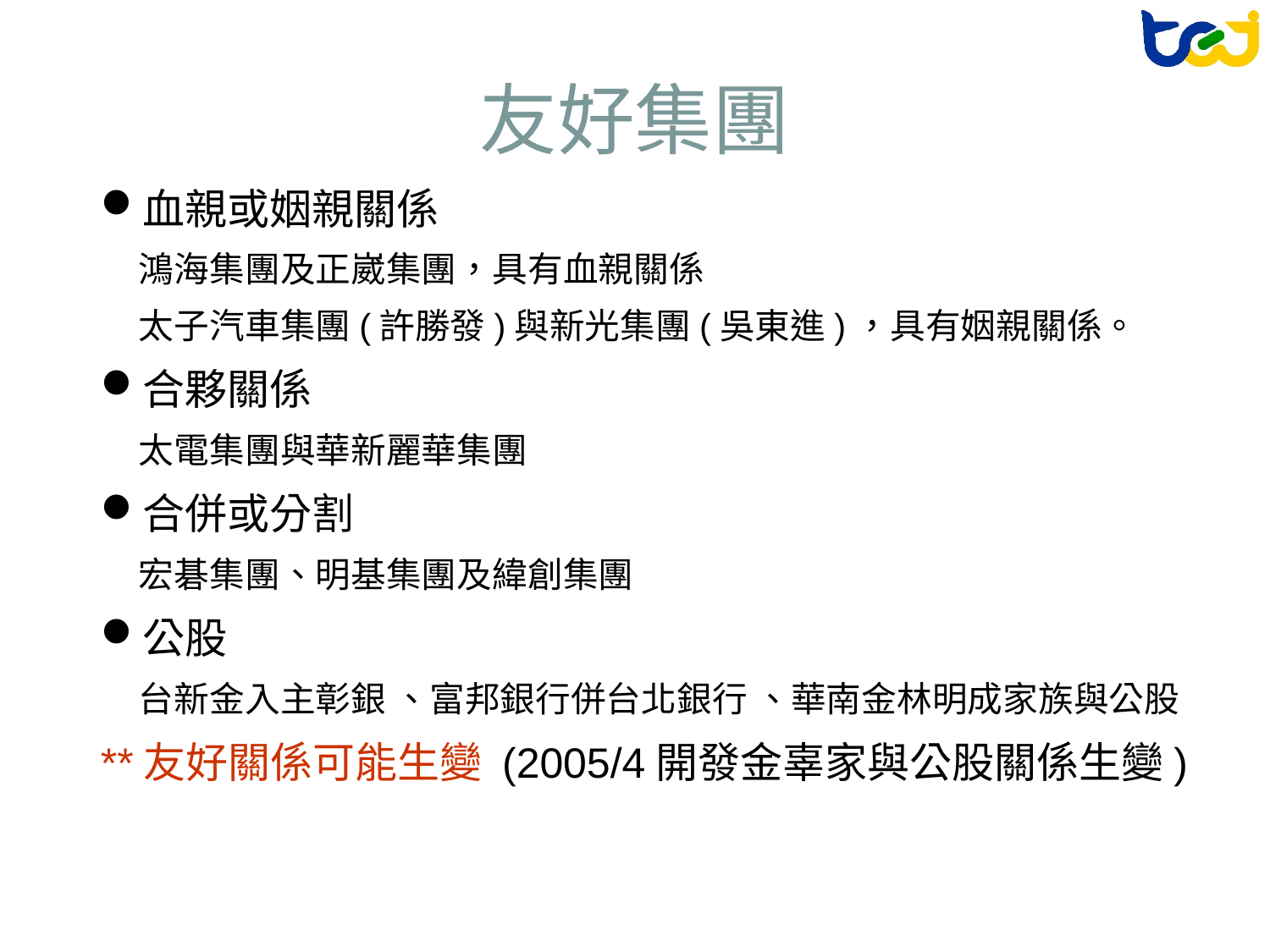

# 友好集團
血親或姻親關係
鴻海集團及正崴集團，具有血親關係
太子汽車集團(許勝發)與新光集團(吳東進)，具有姻親關係。
合夥關係
太電集團與華新麗華集團
合併或分割
宏碁集團、明基集團及緯創集團
公股
台新金入主彰銀 、富邦銀行併台北銀行 、華南金林明成家族與公股
**友好關係可能生變 (2005/4開發金辜家與公股關係生變)

28